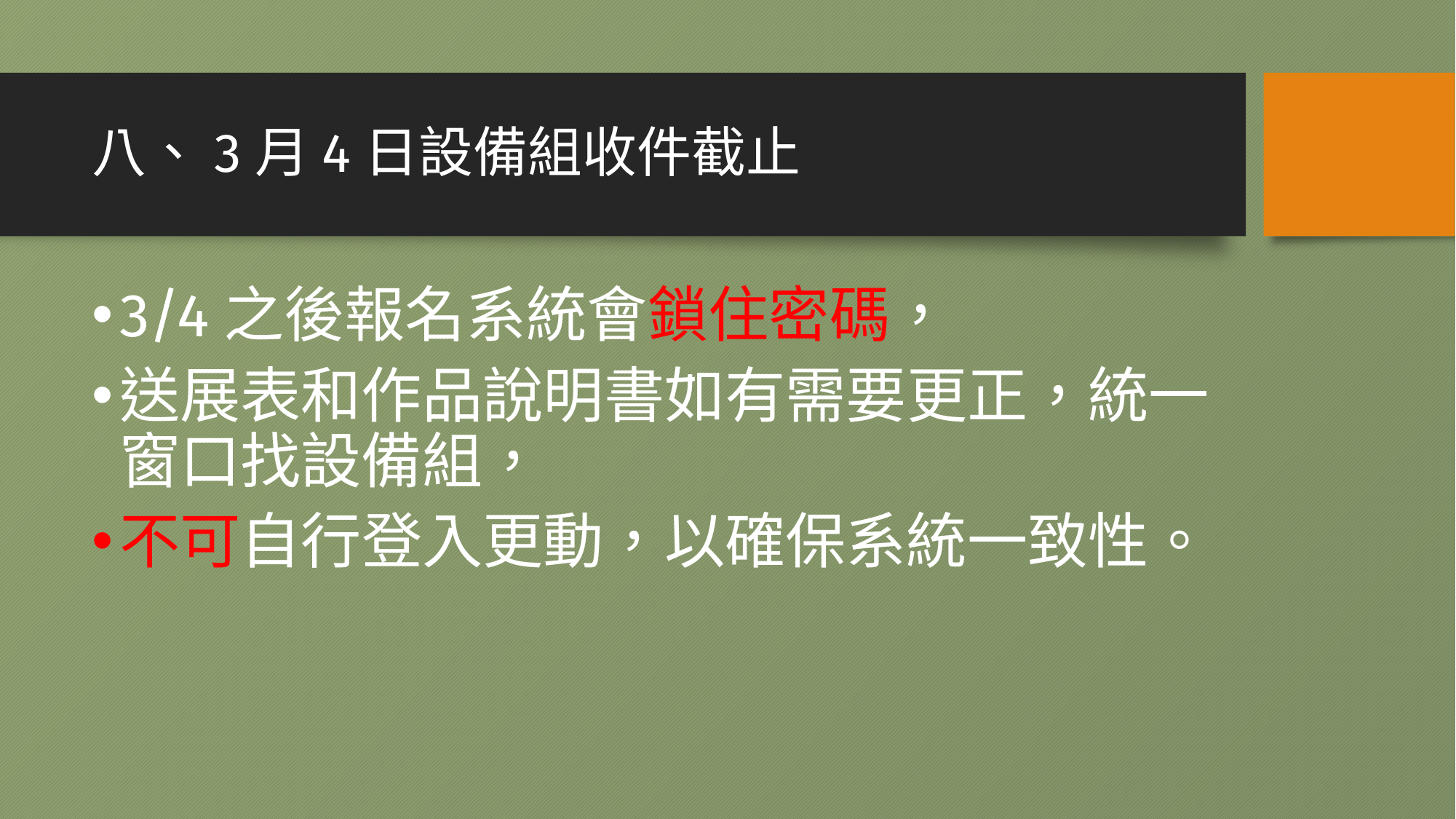

# 八、3月4日設備組收件截止
3/4之後報名系統會鎖住密碼，
送展表和作品說明書如有需要更正，統一窗口找設備組，
不可自行登入更動，以確保系統一致性。